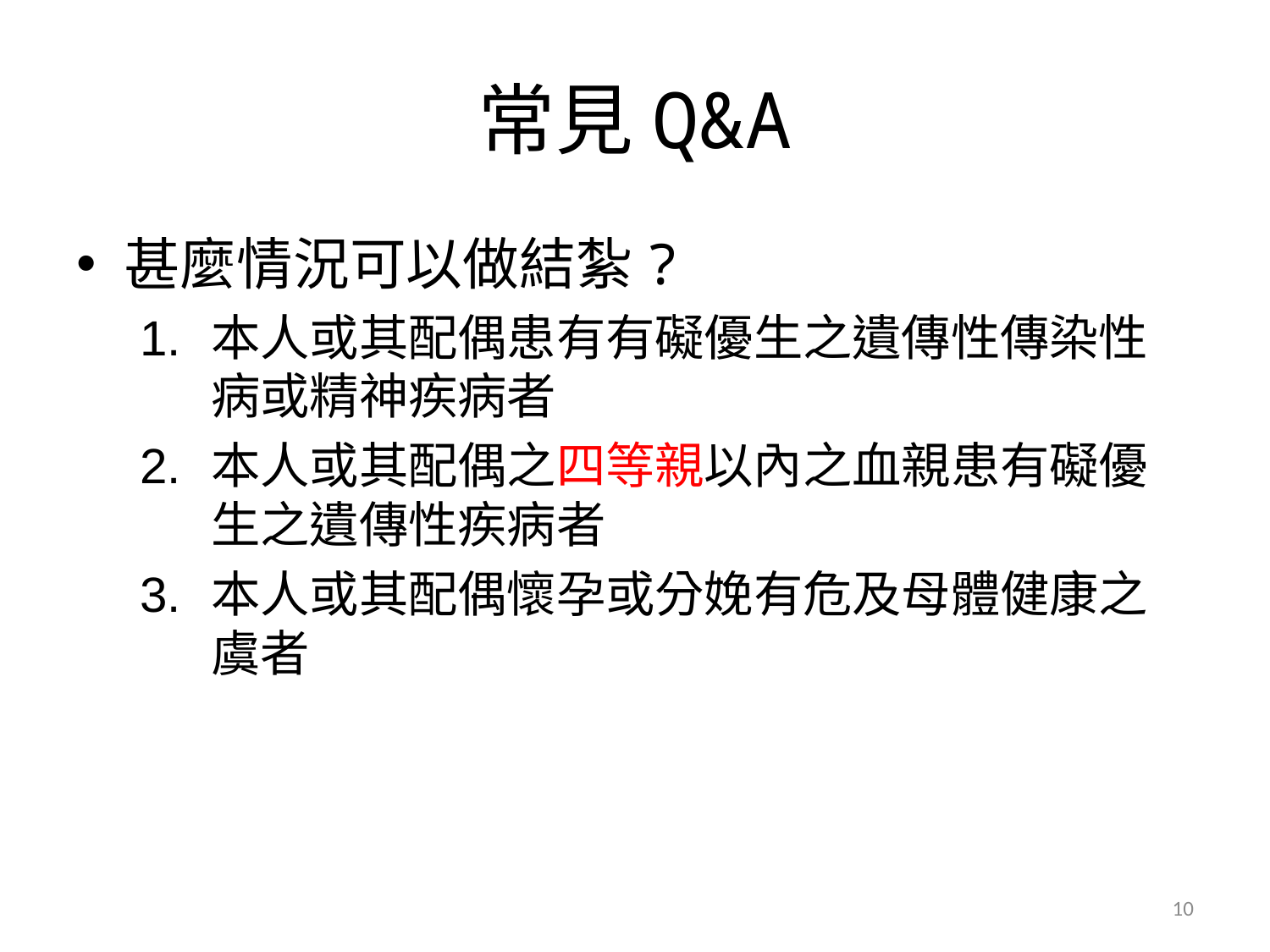

# 常見Q&A
甚麼情況可以做結紮?
本人或其配偶患有有礙優生之遺傳性傳染性病或精神疾病者
本人或其配偶之四等親以內之血親患有礙優生之遺傳性疾病者
本人或其配偶懷孕或分娩有危及母體健康之虞者
10